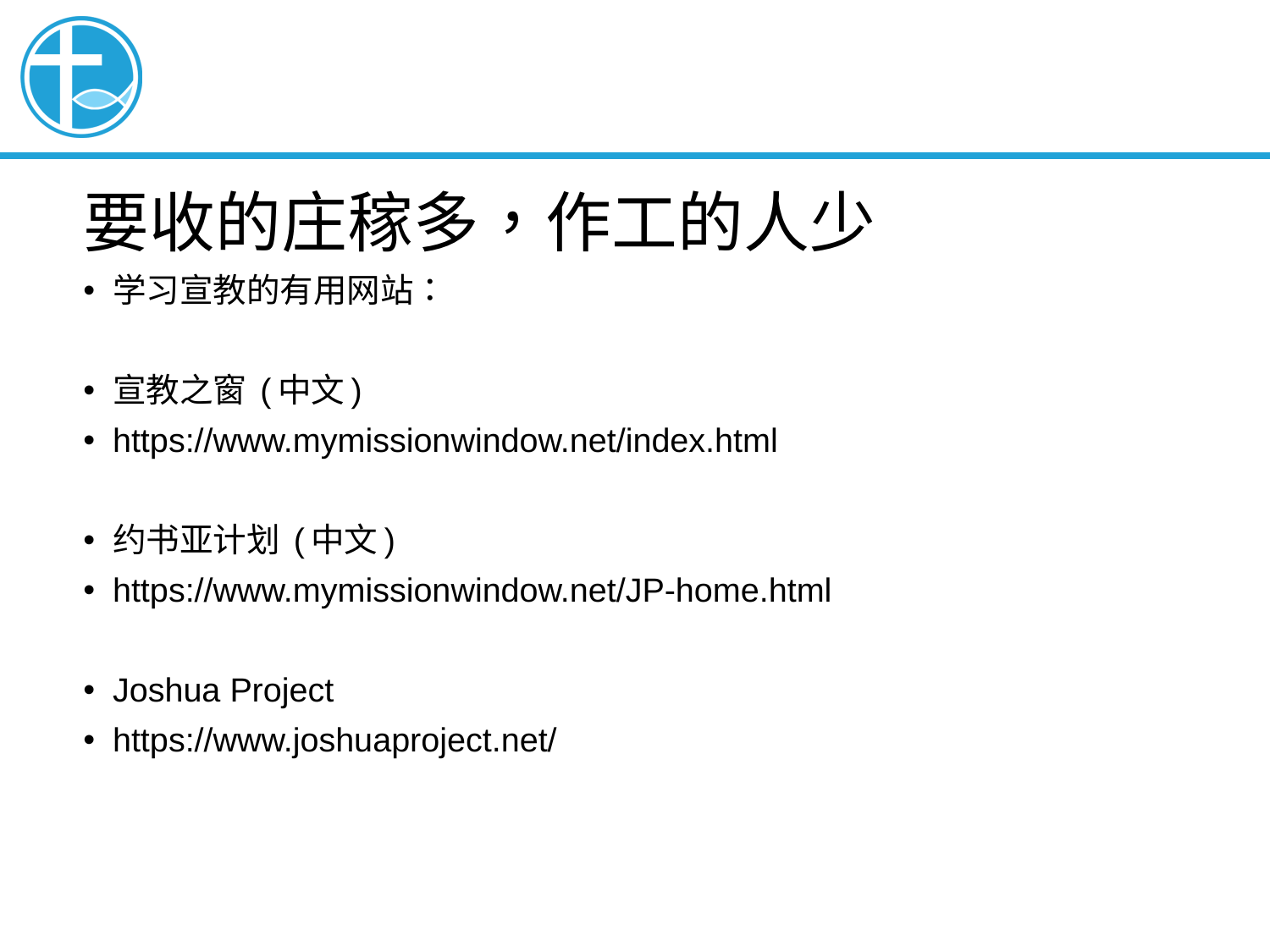

# 要收的庄稼多，作工的人少
学习宣教的有用网站：

宣教之窗 (中文)
https://www.mymissionwindow.net/index.html

约书亚计划 (中文)
https://www.mymissionwindow.net/JP-home.html

Joshua Project
https://www.joshuaproject.net/